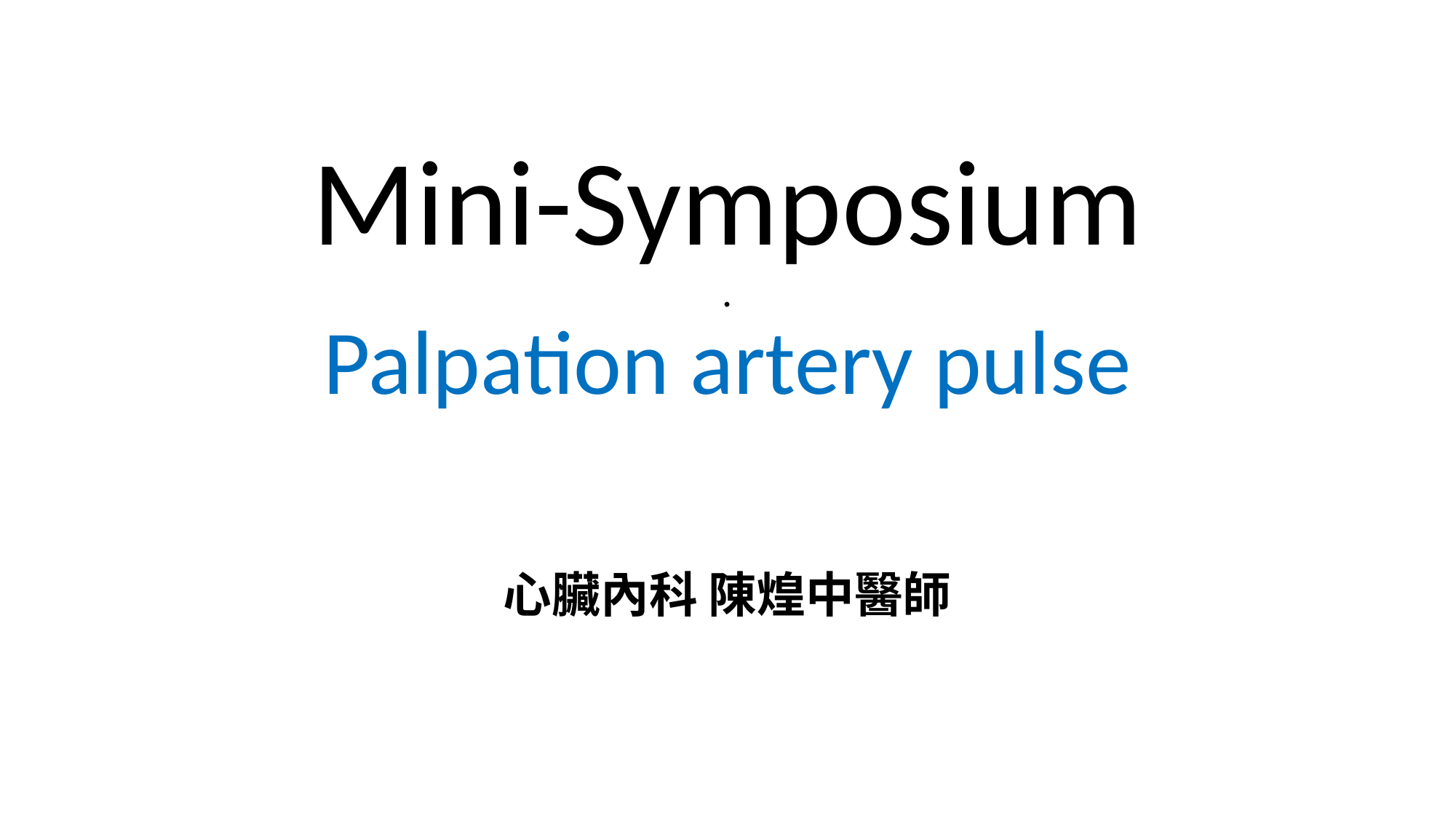

# Mini-Symposium . Palpation artery pulse
心臟內科 陳煌中醫師